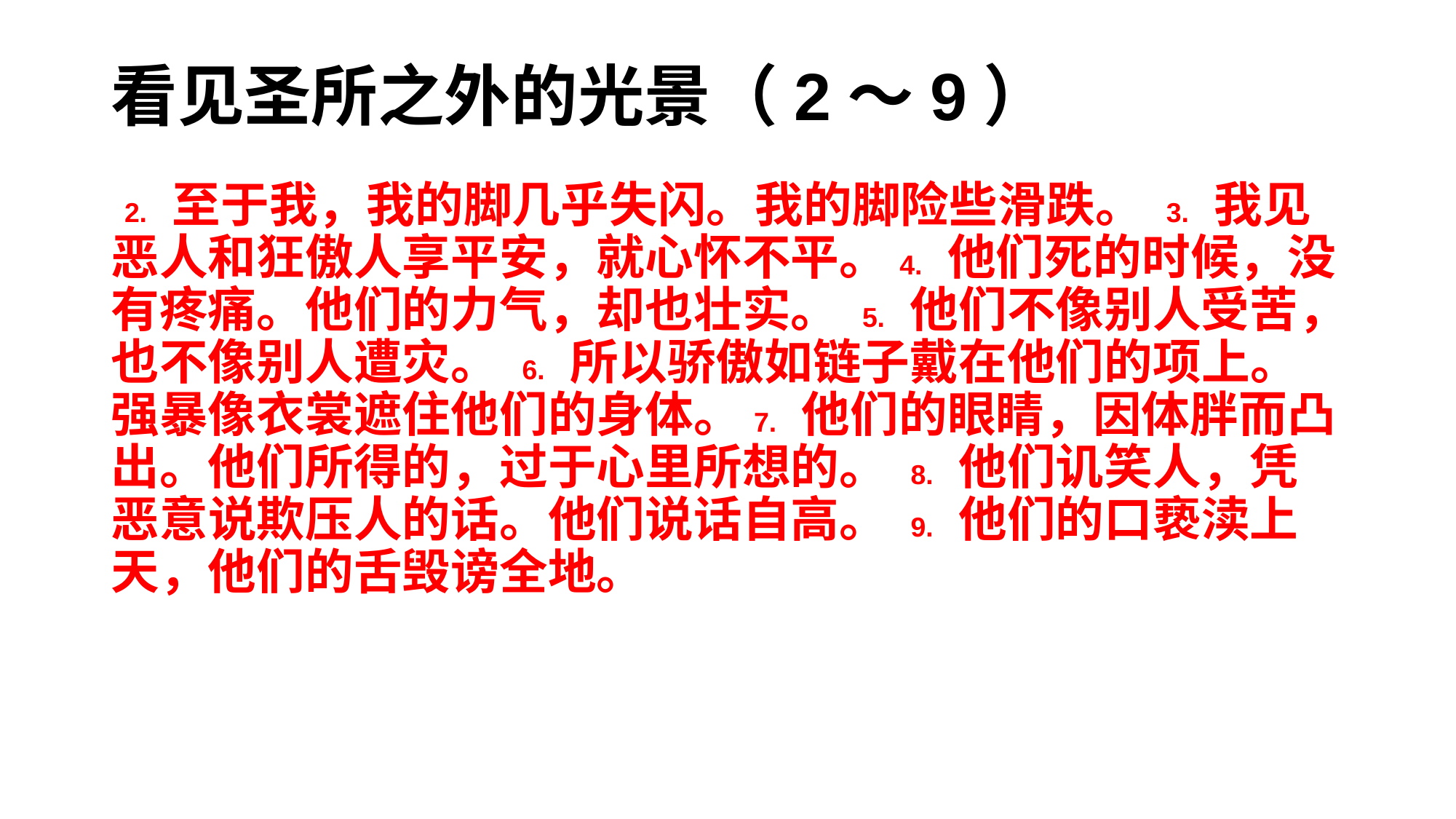

# 看见圣所之外的光景（2～9）
 2. 至于我，我的脚几乎失闪。我的脚险些滑跌。 3. 我见恶人和狂傲人享平安，就心怀不平。4. 他们死的时候，没有疼痛。他们的力气，却也壮实。 5. 他们不像别人受苦，也不像别人遭灾。 6. 所以骄傲如链子戴在他们的项上。强暴像衣裳遮住他们的身体。7. 他们的眼睛，因体胖而凸出。他们所得的，过于心里所想的。 8. 他们讥笑人，凭恶意说欺压人的话。他们说话自高。 9. 他们的口亵渎上天，他们的舌毁谤全地。